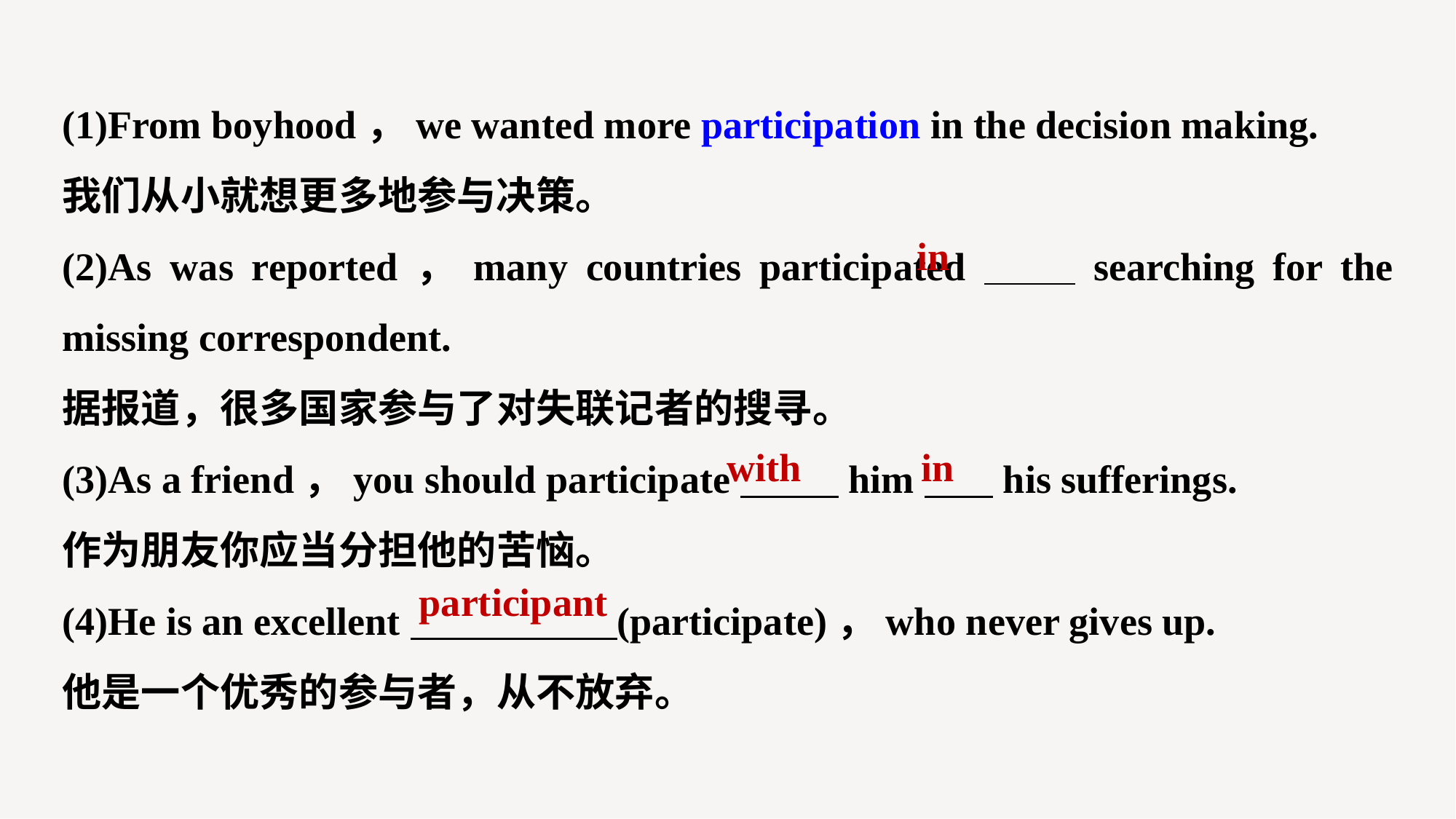

(1)From boyhood，we wanted more participation in the decision making.
我们从小就想更多地参与决策。
(2)As was reported，many countries participated       searching for the missing correspondent.
据报道，很多国家参与了对失联记者的搜寻。
(3)As a friend，you should participate            him         his sufferings.
作为朋友你应当分担他的苦恼。
(4)He is an excellent                      (participate)，who never gives up.
他是一个优秀的参与者，从不放弃。
in
with
in
participant